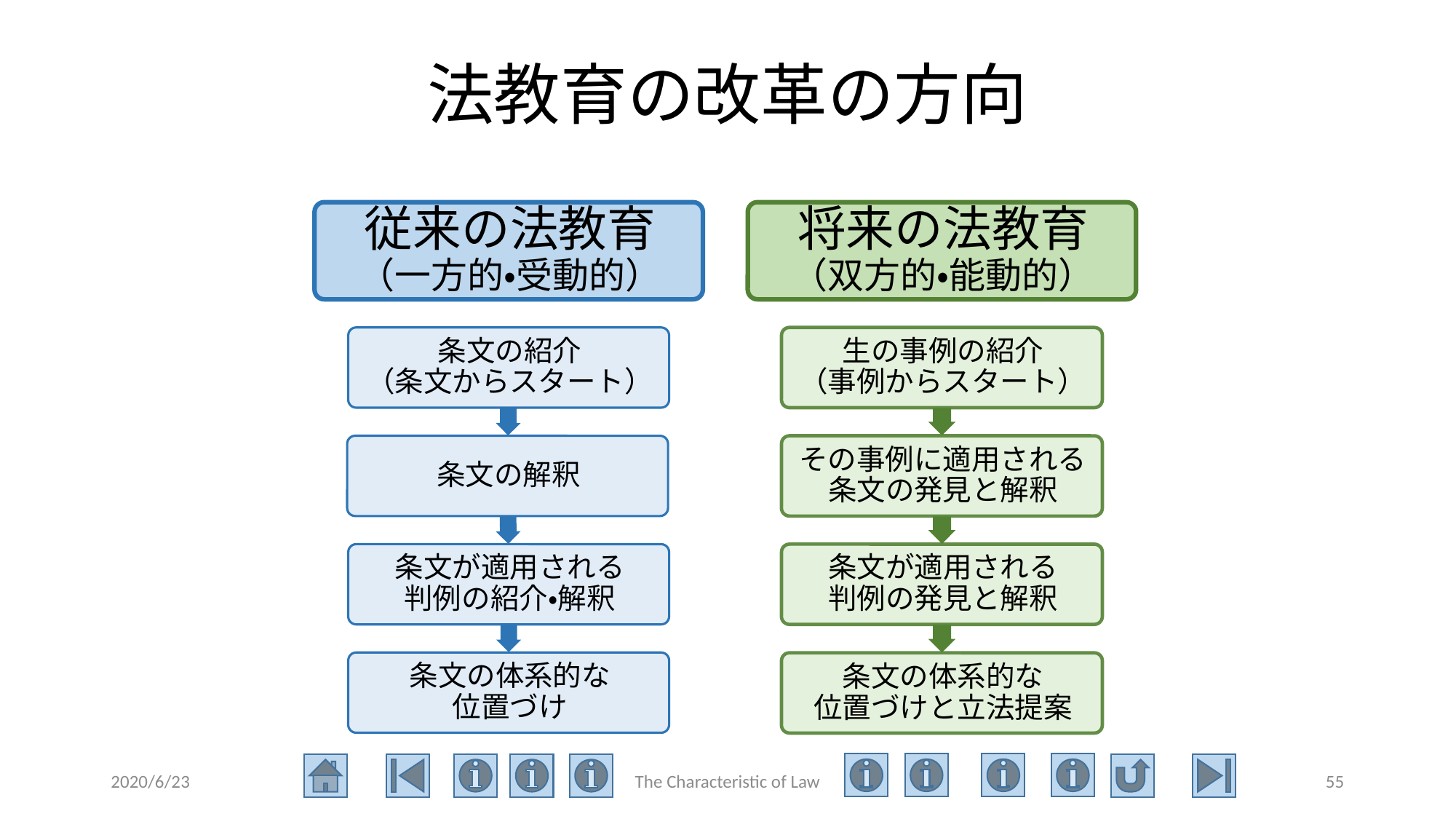

# 法教育の改革の方向
従来の法教育
（一方的・受動的）
条文の紹介
（条文からスタート）
条文の解釈
条文が適用される
判例の紹介・解釈
条文の体系的な
位置づけ
将来の法教育
（双方的・能動的）
生の事例の紹介
（事例からスタート）
その事例に適用される
条文の発見と解釈
条文が適用される
判例の発見と解釈
条文の体系的な
位置づけと立法提案
2020/6/23
The Characteristic of Law
55